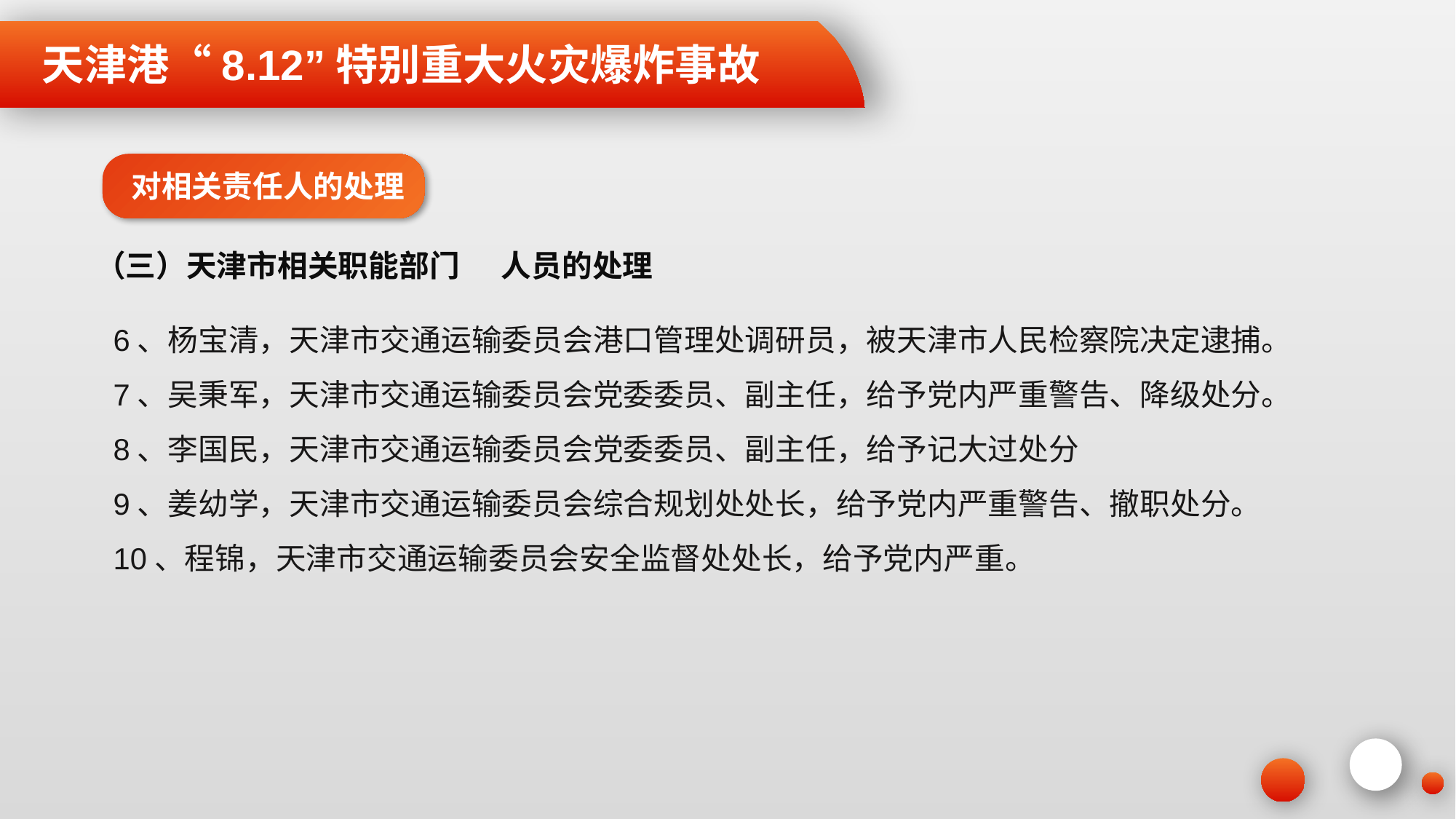

天津港“8.12”特别重大火灾爆炸事故

对相关责任人的处理
（三）天津市相关职能部门      人员的处理
6、杨宝清，天津市交通运输委员会港口管理处调研员，被天津市人民检察院决定逮捕。
7、吴秉军，天津市交通运输委员会党委委员、副主任，给予党内严重警告、降级处分。
8、李国民，天津市交通运输委员会党委委员、副主任，给予记大过处分
9、姜幼学，天津市交通运输委员会综合规划处处长，给予党内严重警告、撤职处分。
10、程锦，天津市交通运输委员会安全监督处处长，给予党内严重。